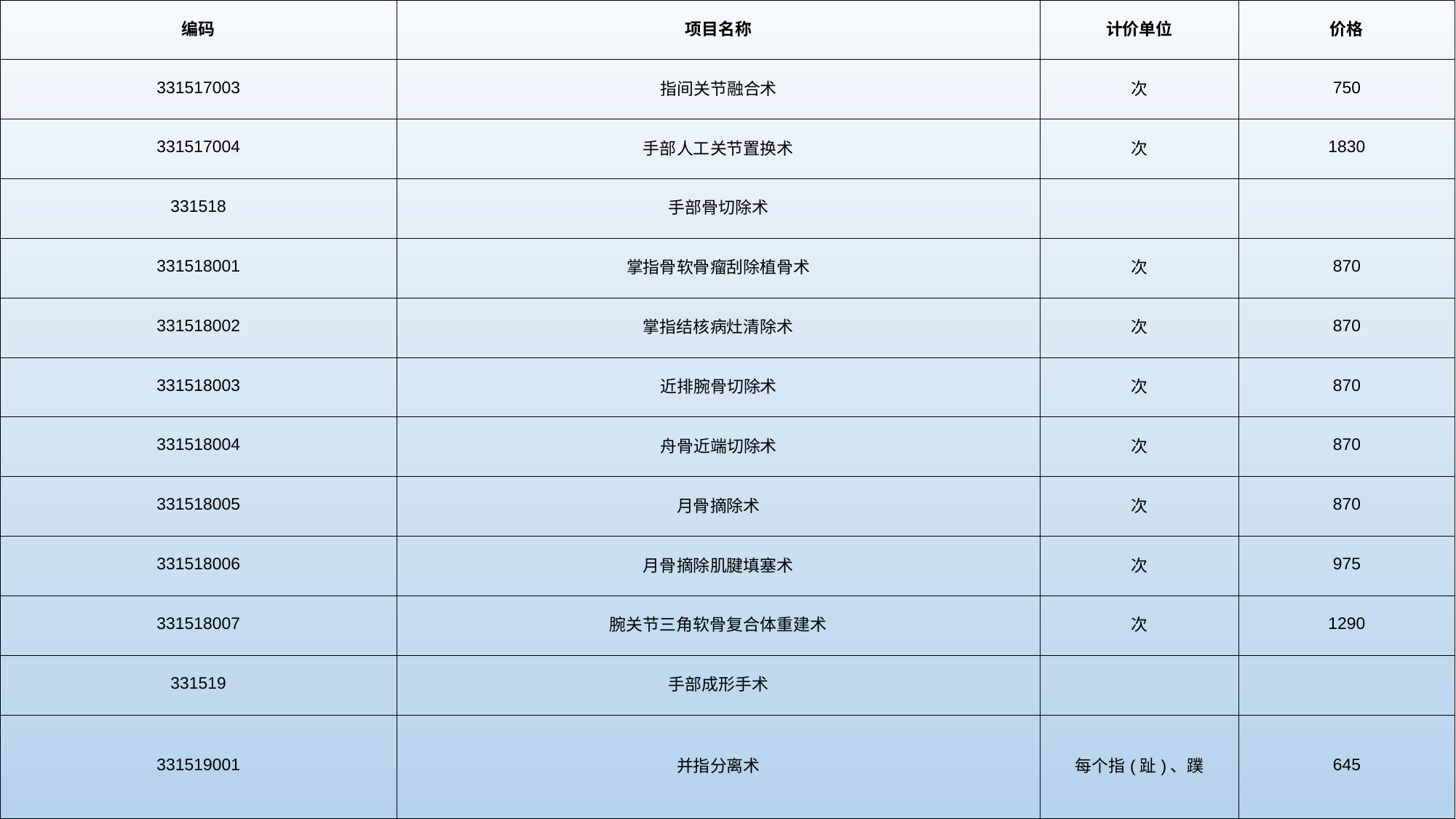

| 编码 | 项目名称 | 计价单位 | 价格 |
| --- | --- | --- | --- |
| 331517003 | 指间关节融合术 | 次 | 750 |
| 331517004 | 手部人工关节置换术 | 次 | 1830 |
| 331518 | 手部骨切除术 |  |  |
| 331518001 | 掌指骨软骨瘤刮除植骨术 | 次 | 870 |
| 331518002 | 掌指结核病灶清除术 | 次 | 870 |
| 331518003 | 近排腕骨切除术 | 次 | 870 |
| 331518004 | 舟骨近端切除术 | 次 | 870 |
| 331518005 | 月骨摘除术 | 次 | 870 |
| 331518006 | 月骨摘除肌腱填塞术 | 次 | 975 |
| 331518007 | 腕关节三角软骨复合体重建术 | 次 | 1290 |
| 331519 | 手部成形手术 |  |  |
| 331519001 | 并指分离术 | 每个指(趾)、蹼 | 645 |